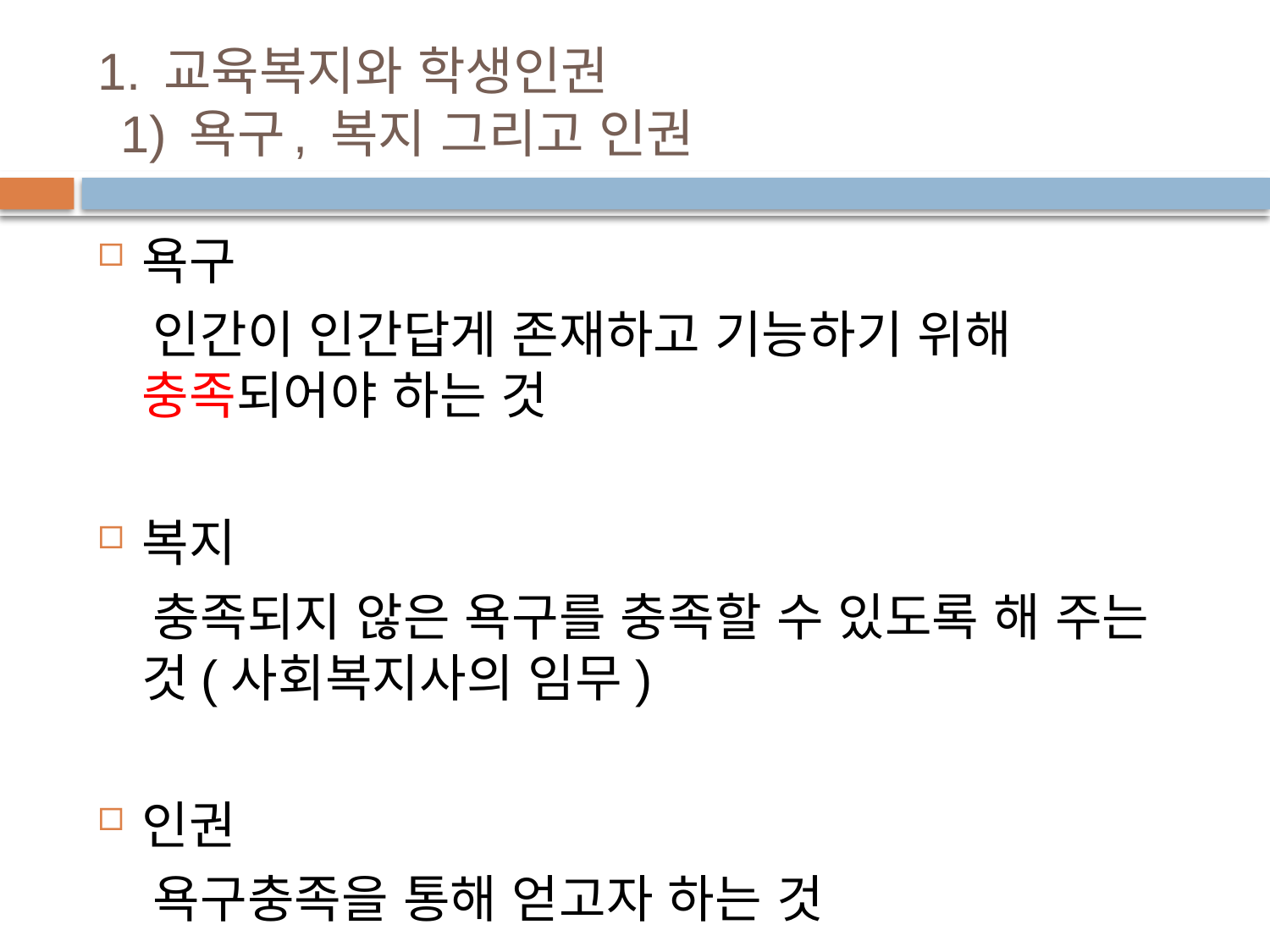

# 1. 교육복지와 학생인권 1) 욕구, 복지 그리고 인권
욕구
   인간이 인간답게 존재하고 기능하기 위해 충족되어야 하는 것

복지
   충족되지 않은 욕구를 충족할 수 있도록 해 주는 것(사회복지사의 임무)

인권
   욕구충족을 통해 얻고자 하는 것